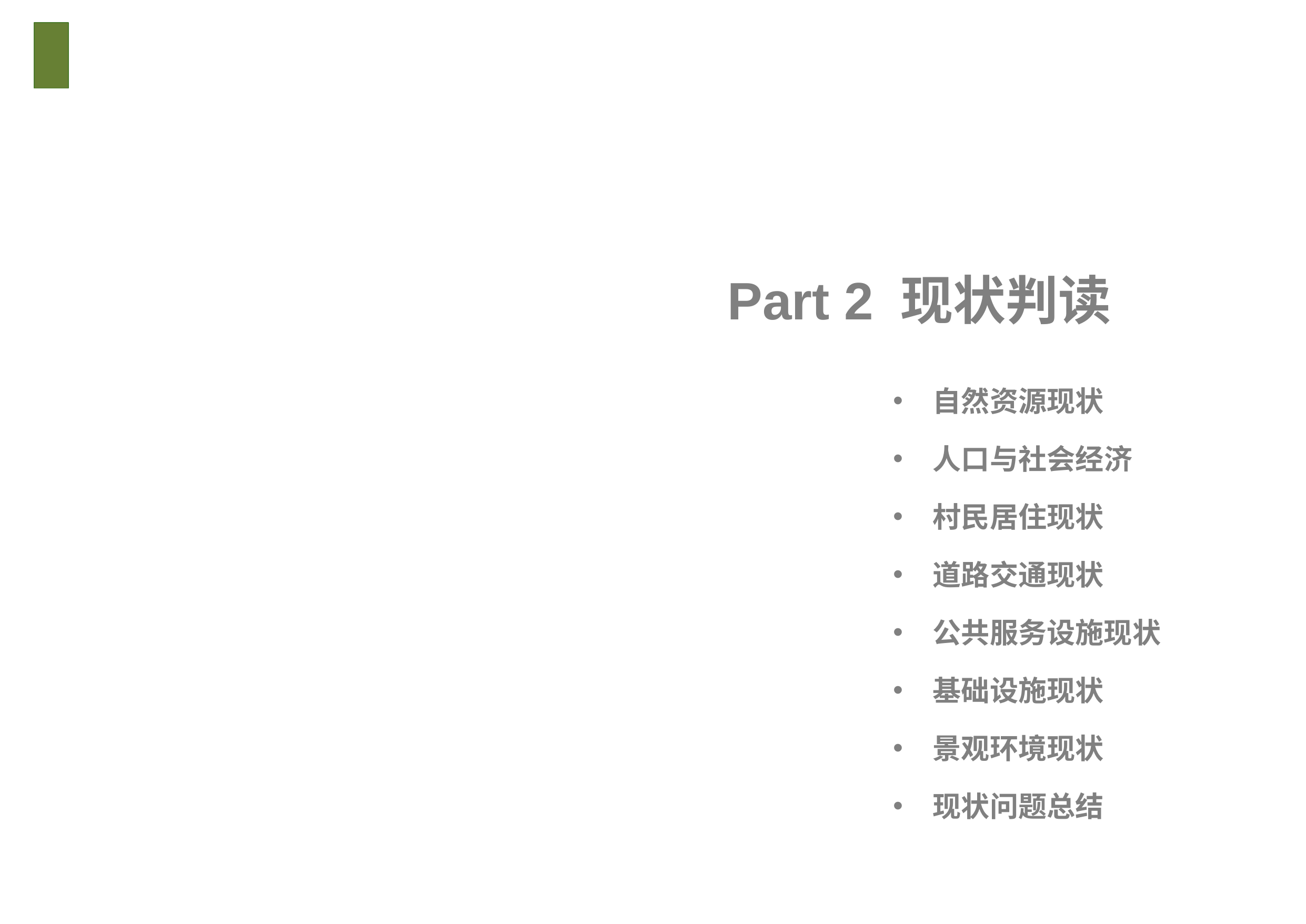

# Part 2 现状判读
自然资源现状
人口与社会经济
村民居住现状
道路交通现状
公共服务设施现状
基础设施现状
景观环境现状
现状问题总结